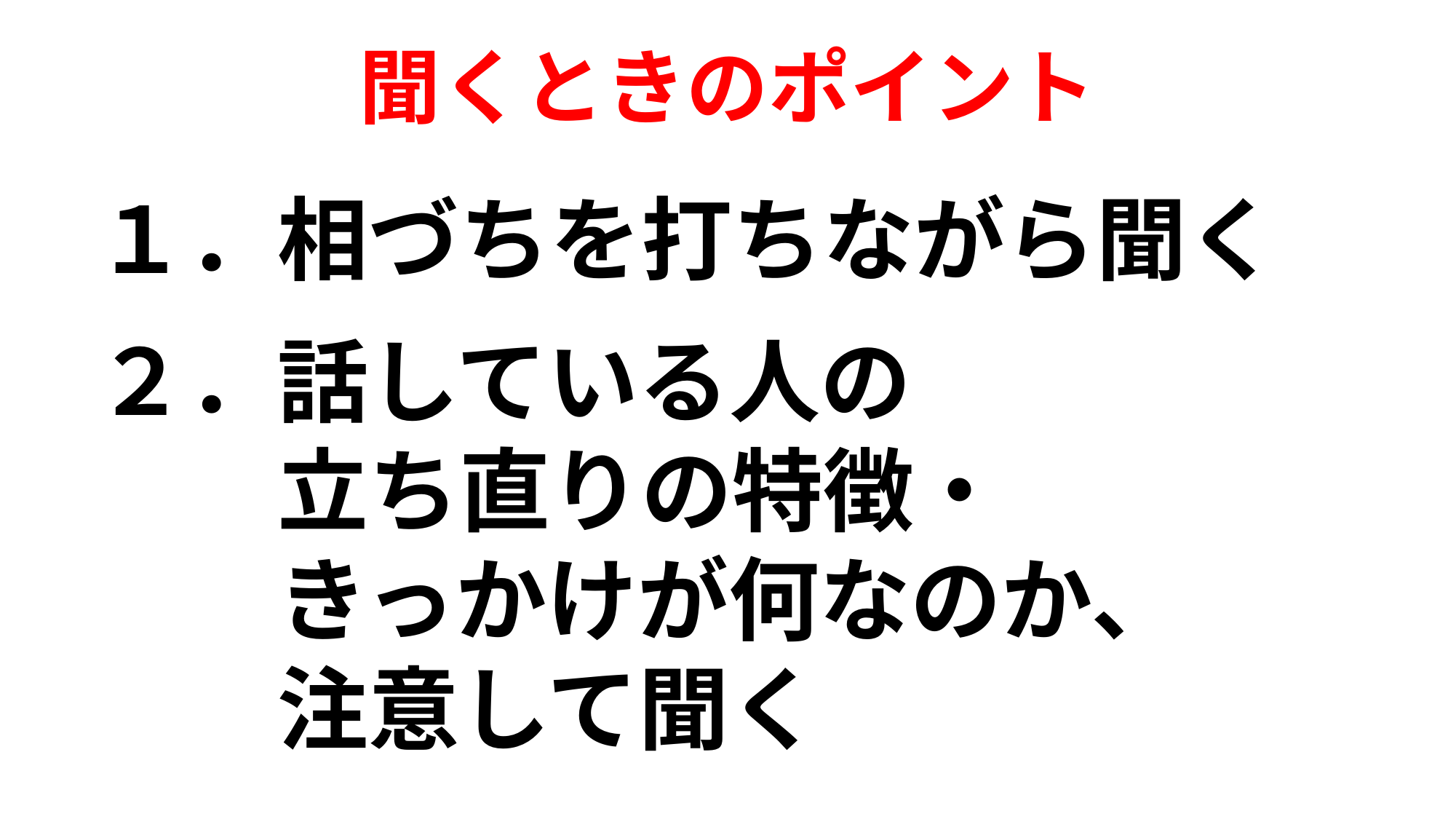

聞くときのポイント
１．相づちを打ちながら聞く

２．話している人の
　　立ち直りの特徴・
　　きっかけが何なのか、
　　注意して聞く